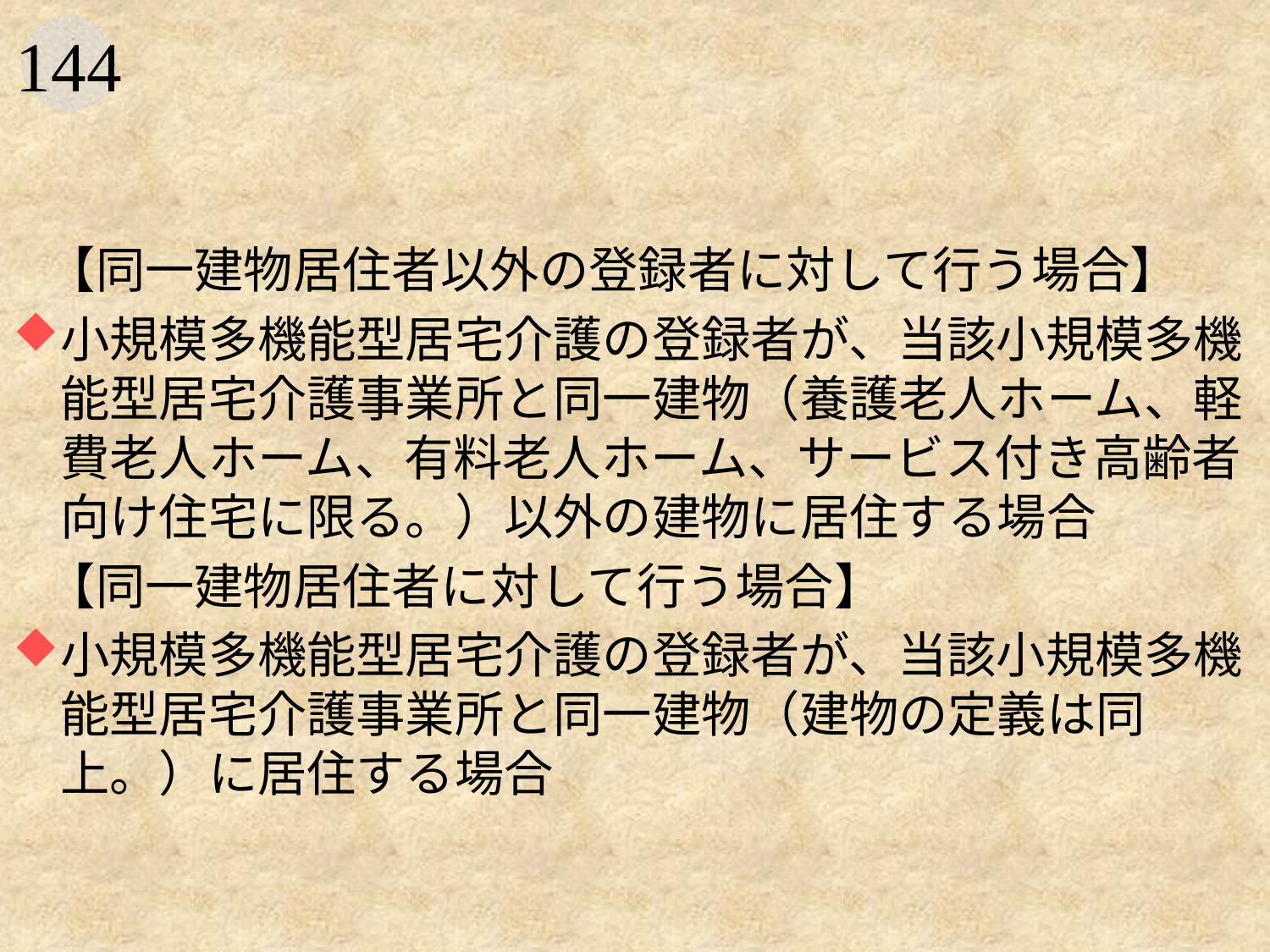

#
  【同一建物居住者以外の登録者に対して行う場合】
小規模多機能型居宅介護の登録者が、当該小規模多機能型居宅介護事業所と同一建物（養護老人ホーム、軽費老人ホーム、有料老人ホーム、サービス付き高齢者向け住宅に限る。）以外の建物に居住する場合
  【同一建物居住者に対して行う場合】
小規模多機能型居宅介護の登録者が、当該小規模多機能型居宅介護事業所と同一建物（建物の定義は同上。）に居住する場合